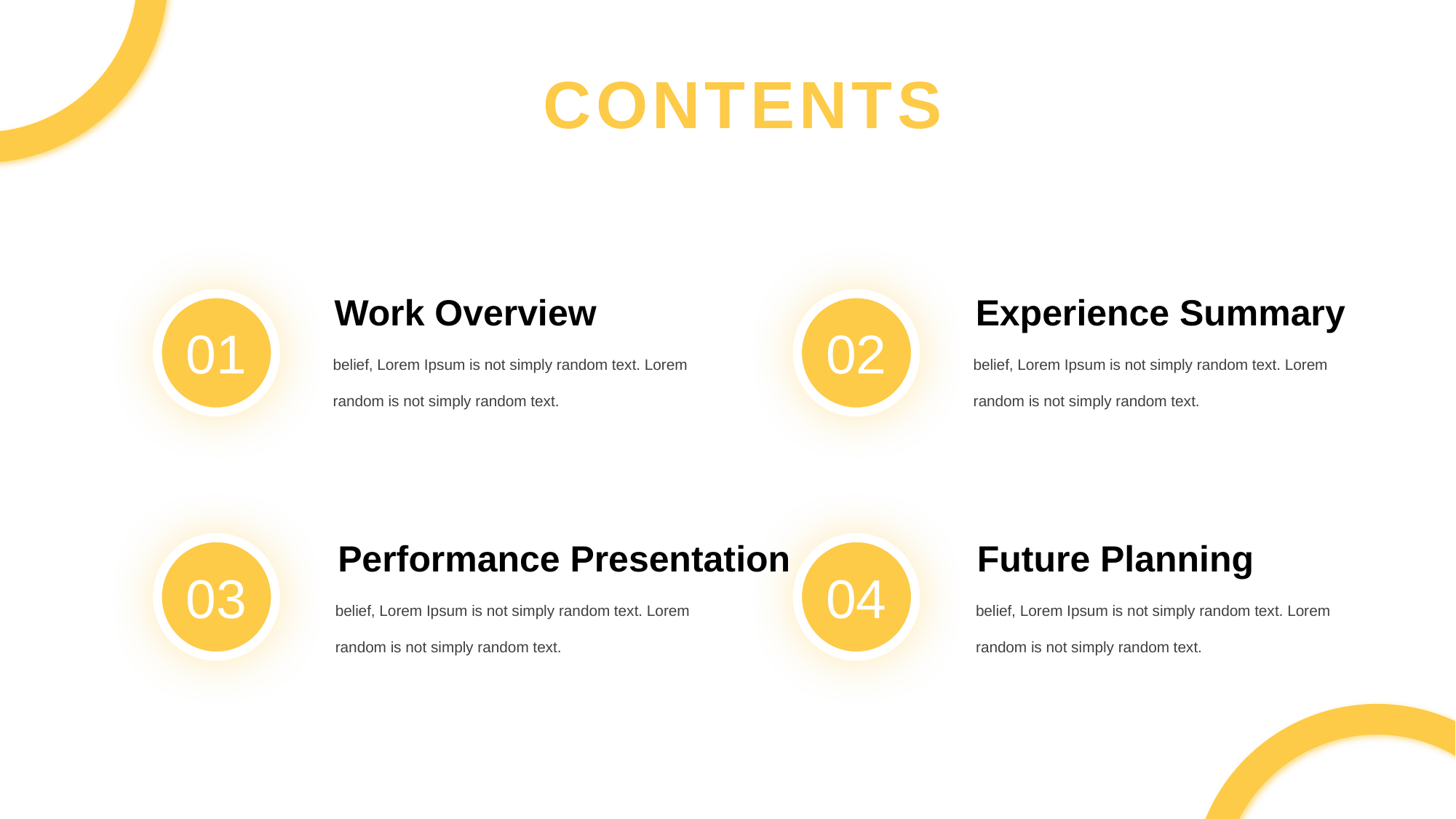

行业PPT模板http://www.1ppt.com/hangye/

CONTENTS
Work Overview
Experience Summary

01
02
belief, Lorem Ipsum is not simply random text. Lorem random is not simply random text.
belief, Lorem Ipsum is not simply random text. Lorem random is not simply random text.
Performance Presentation
Future Planning

03
04
belief, Lorem Ipsum is not simply random text. Lorem random is not simply random text.
belief, Lorem Ipsum is not simply random text. Lorem random is not simply random text.